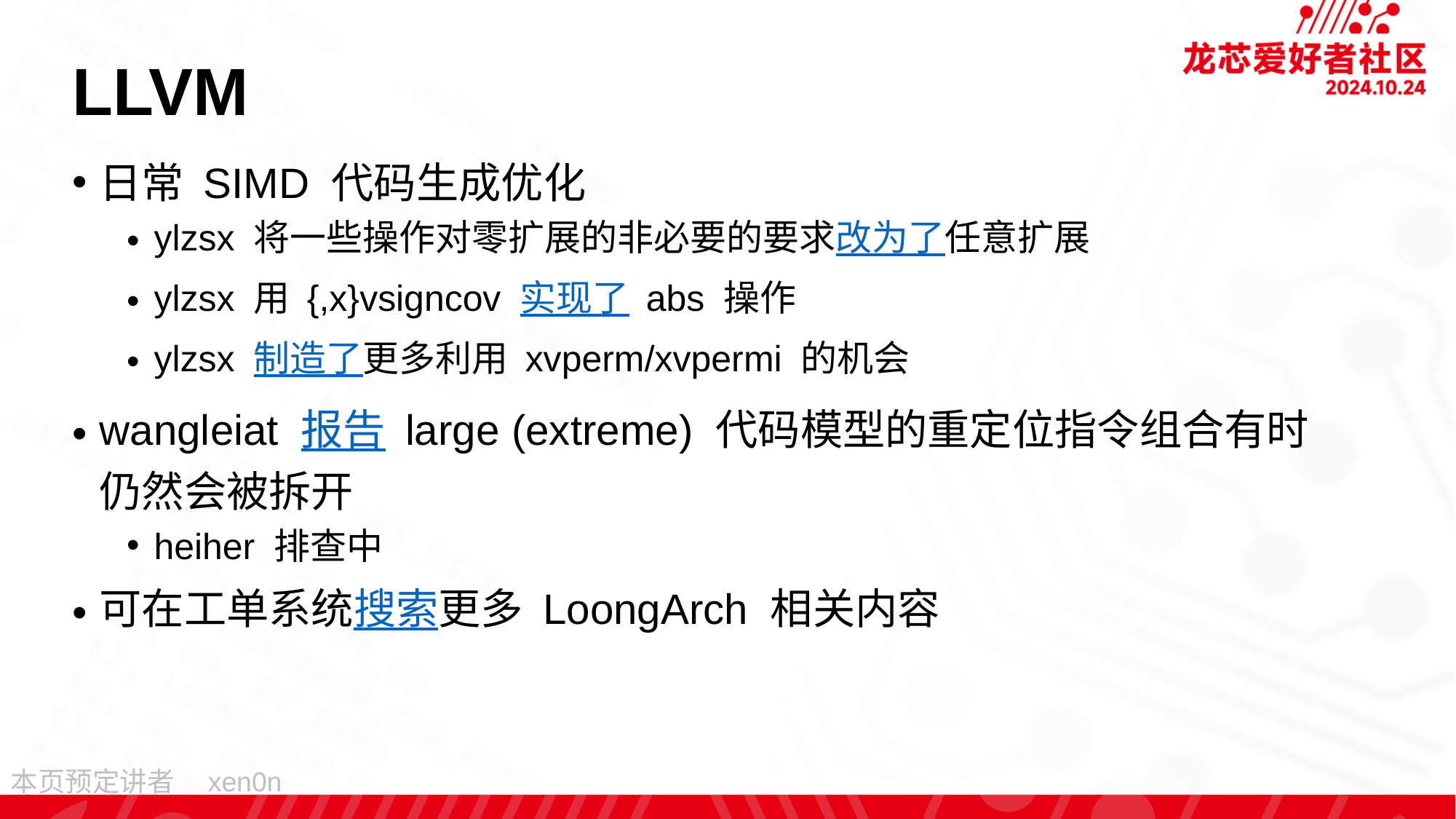

# LLVM
日常 SIMD 代码生成优化
ylzsx 将一些操作对零扩展的非必要的要求改为了任意扩展
ylzsx 用 {,x}vsigncov 实现了 abs 操作
ylzsx 制造了更多利用 xvperm/xvpermi 的机会
wangleiat 报告 large (extreme) 代码模型的重定位指令组合有时仍然会被拆开
heiher 排查中
可在工单系统搜索更多 LoongArch 相关内容
xen0n